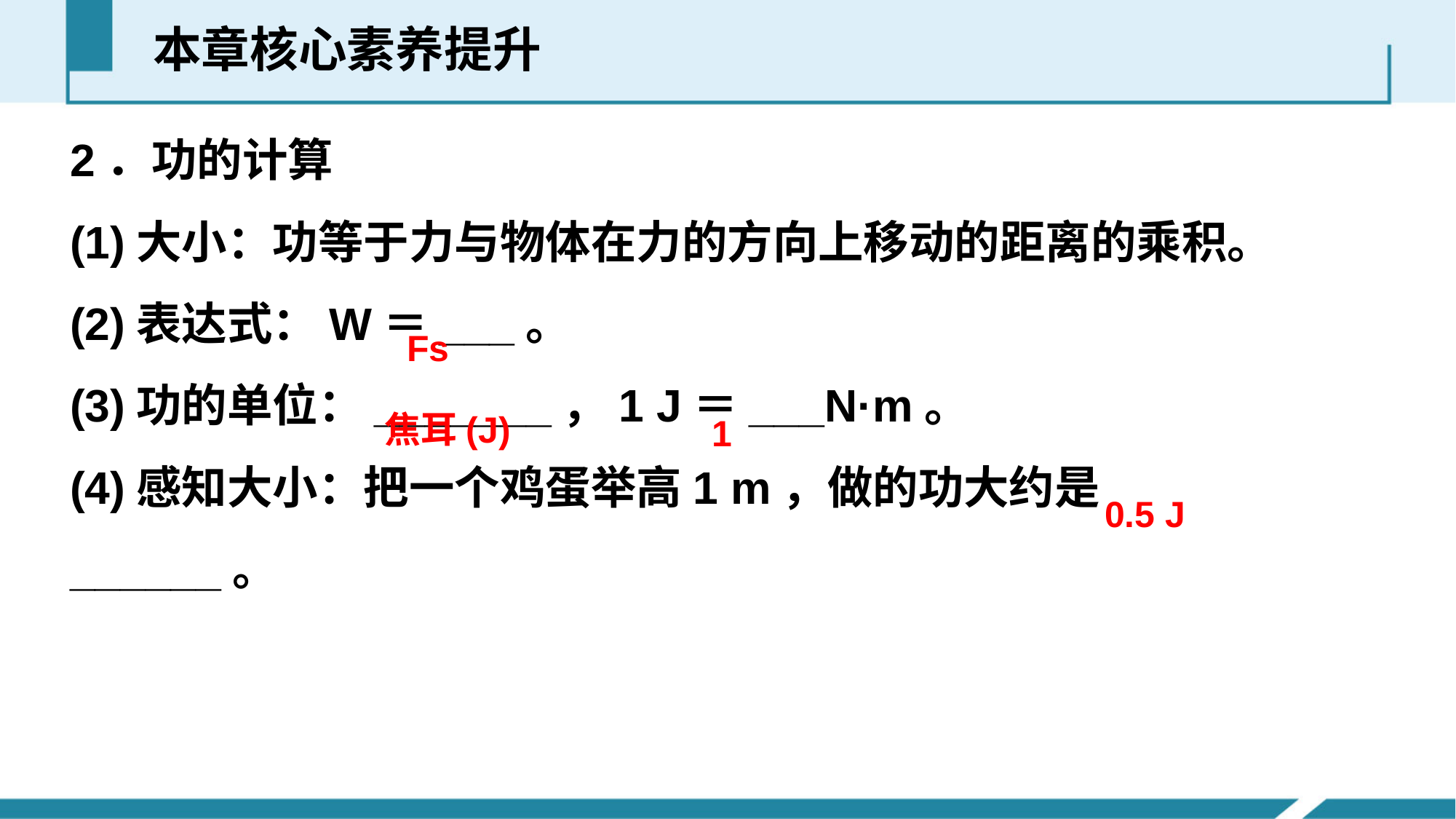

本章核心素养提升
2．功的计算
(1)大小：功等于力与物体在力的方向上移动的距离的乘积。
(2)表达式：W＝___。
(3)功的单位：_______，1 J＝___N·m。
(4)感知大小：把一个鸡蛋举高1 m，做的功大约是______。
Fs
焦耳(J)
1
0.5 J